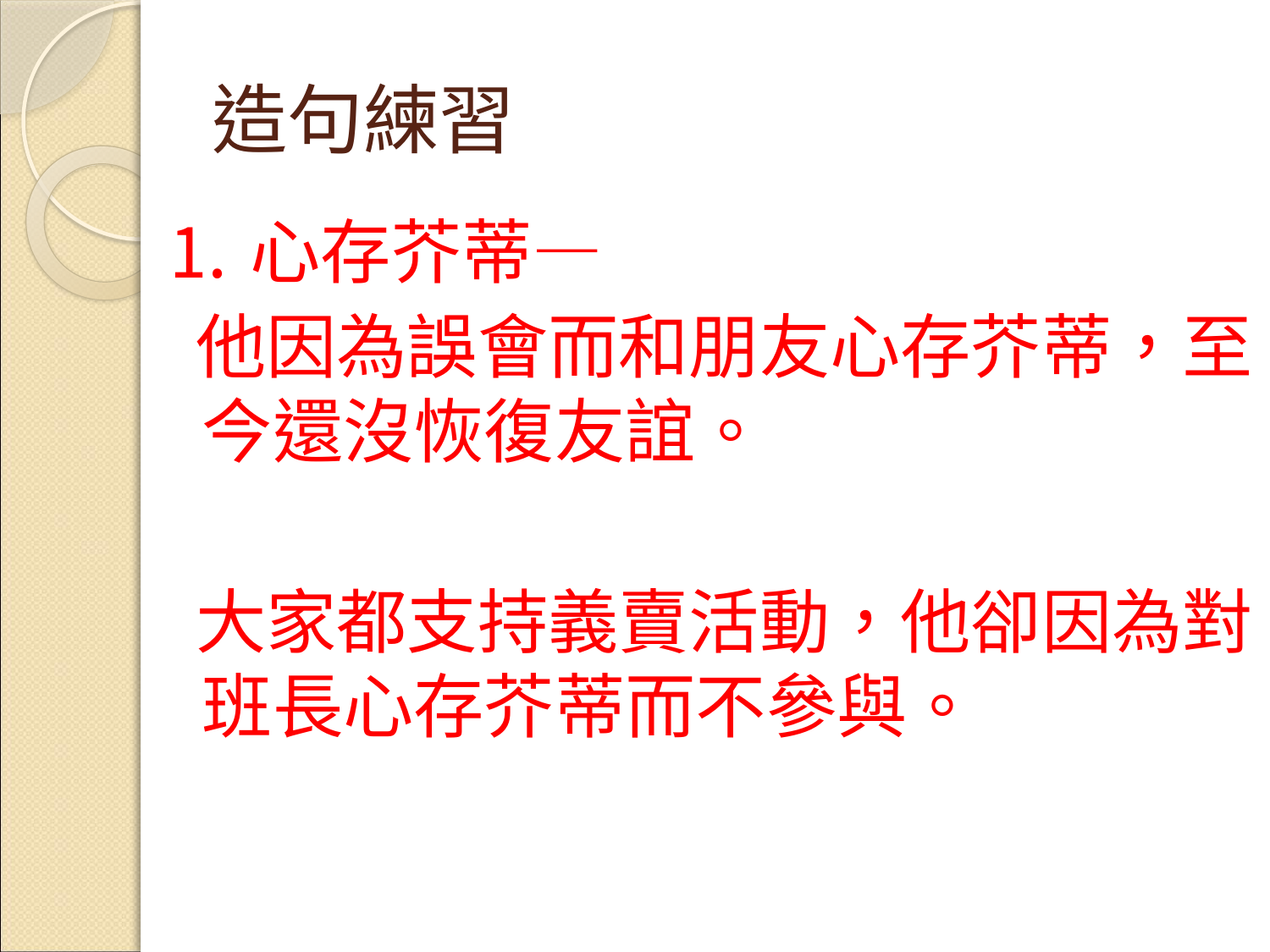

造句練習
⒈心存芥蒂—
 他因為誤會而和朋友心存芥蒂，至今還沒恢復友誼。

 大家都支持義賣活動，他卻因為對班長心存芥蒂而不參與。